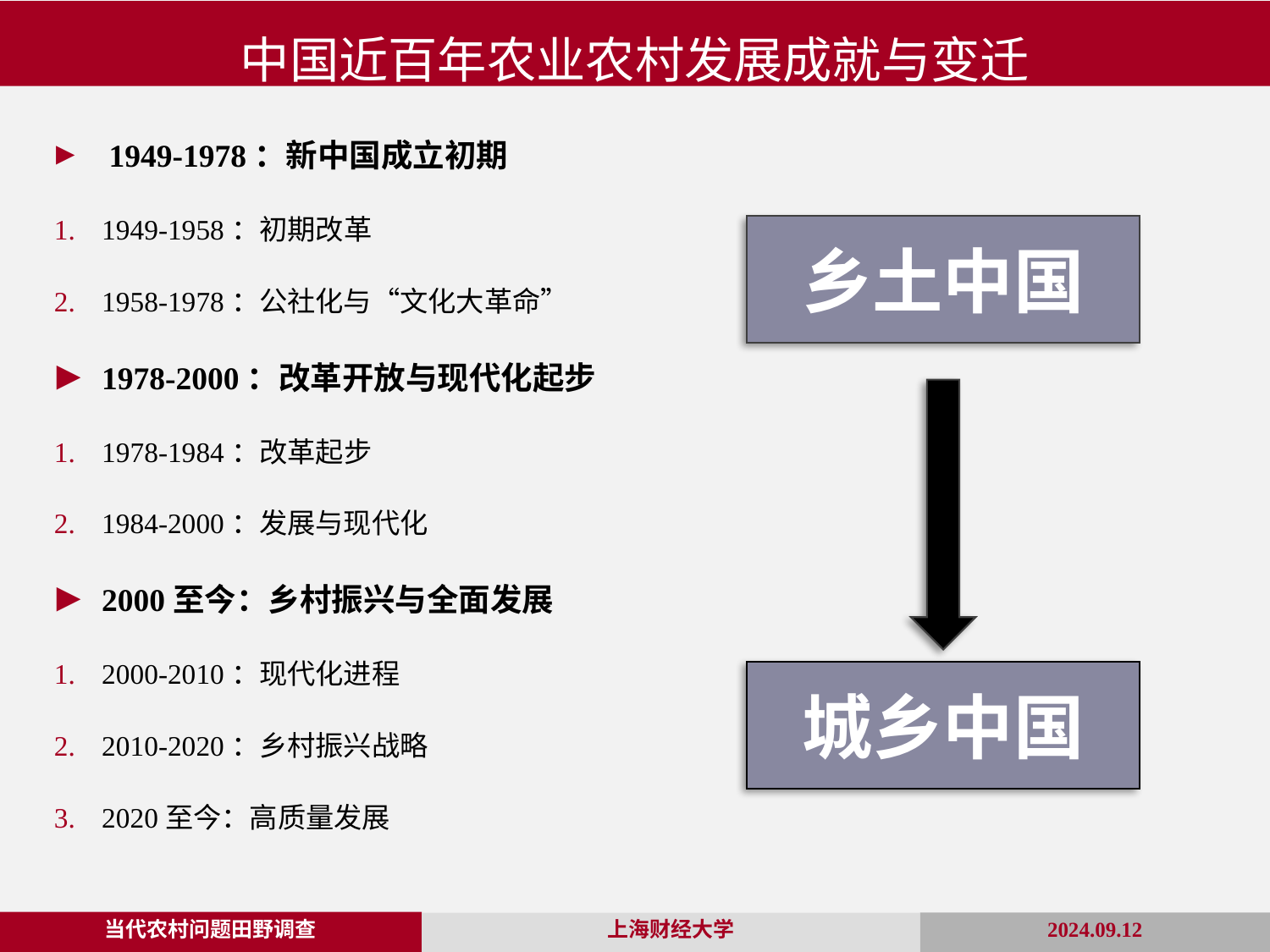

中国近百年农业农村发展成就与变迁
 1949-1978：新中国成立初期
1949-1958：初期改革
1958-1978：公社化与“文化大革命”
1978-2000：改革开放与现代化起步
1978-1984：改革起步
1984-2000：发展与现代化
2000至今：乡村振兴与全面发展
2000-2010：现代化进程
2010-2020：乡村振兴战略
2020至今：高质量发展

乡土中国

城乡中国
当代农村问题田野调查
2024.09.12
上海财经大学